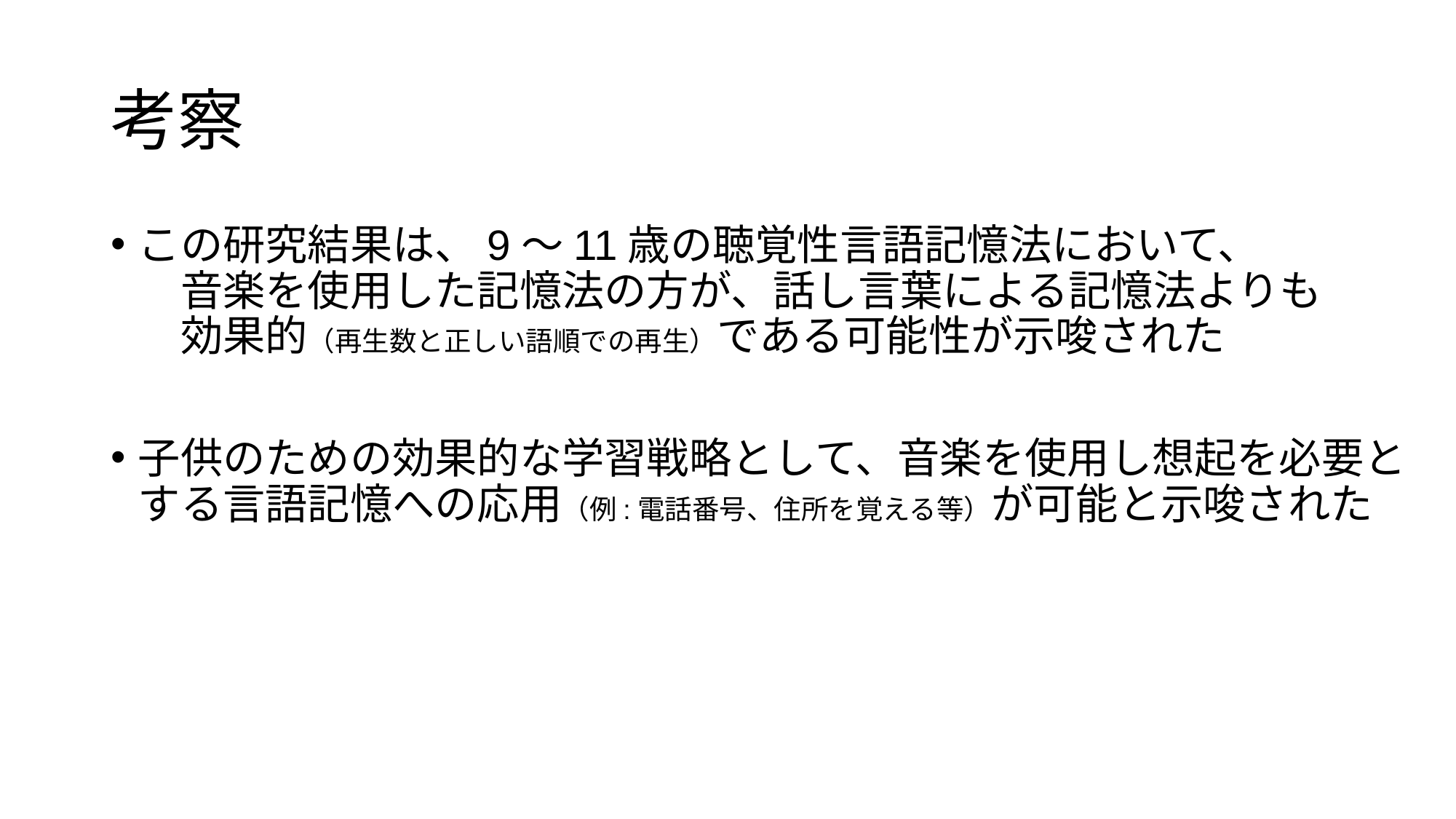

# 考察
この研究結果は、9～11歳の聴覚性言語記憶法において、　　　　音楽を使用した記憶法の方が、話し言葉による記憶法よりも　　効果的（再生数と正しい語順での再生）である可能性が示唆された

子供のための効果的な学習戦略として、音楽を使用し想起を必要とする言語記憶への応用（例:電話番号、住所を覚える等）が可能と示唆された